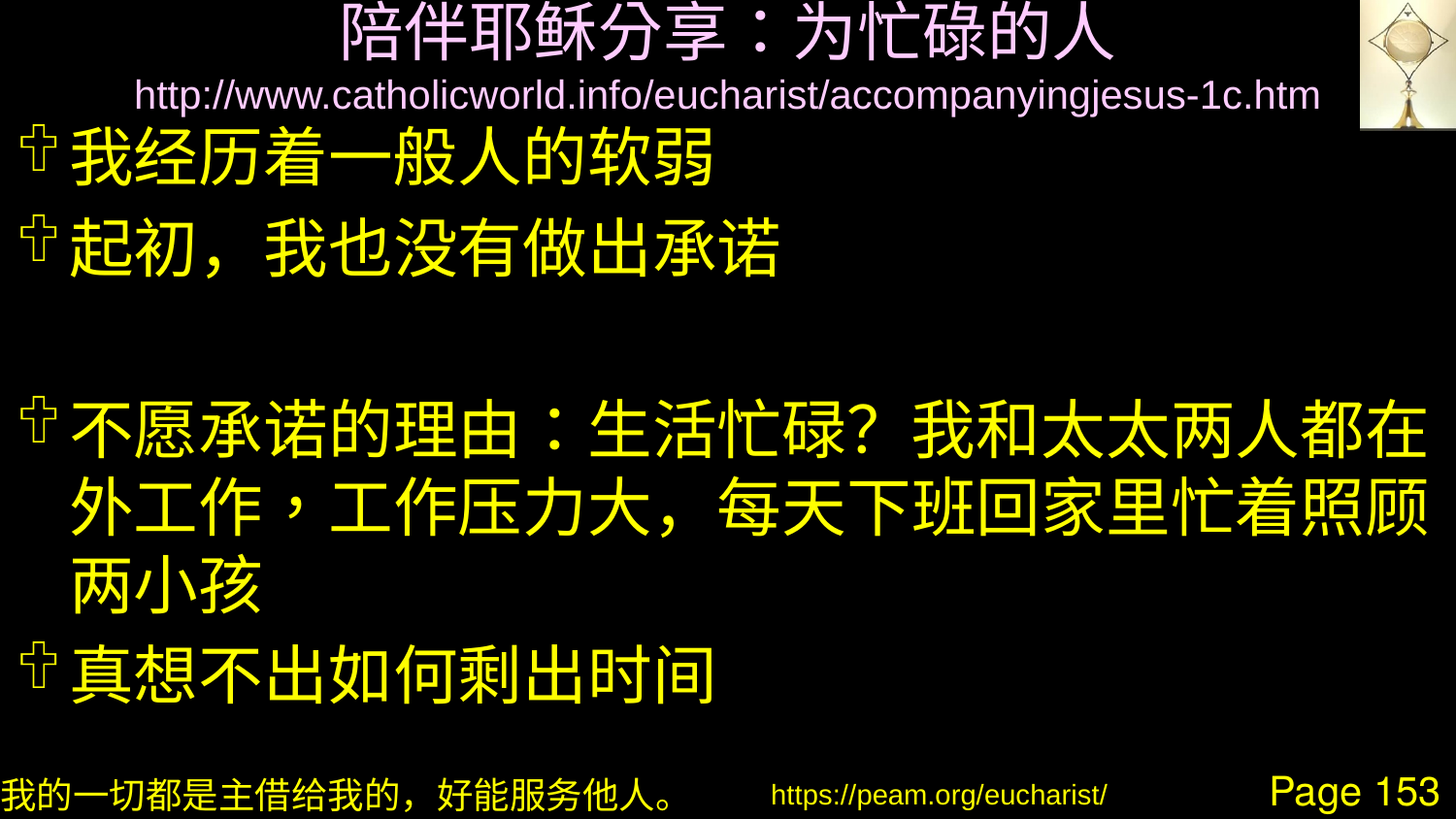

# 陪伴耶稣分享：为忙碌的人 http://www.catholicworld.info/eucharist/accompanyingjesus-1c.htm
我经历着一般人的软弱
起初，我也没有做出承诺

不愿承诺的理由：生活忙碌？我和太太两人都在外工作，工作压力大，每天下班回家里忙着照顾两小孩
真想不出如何剩出时间